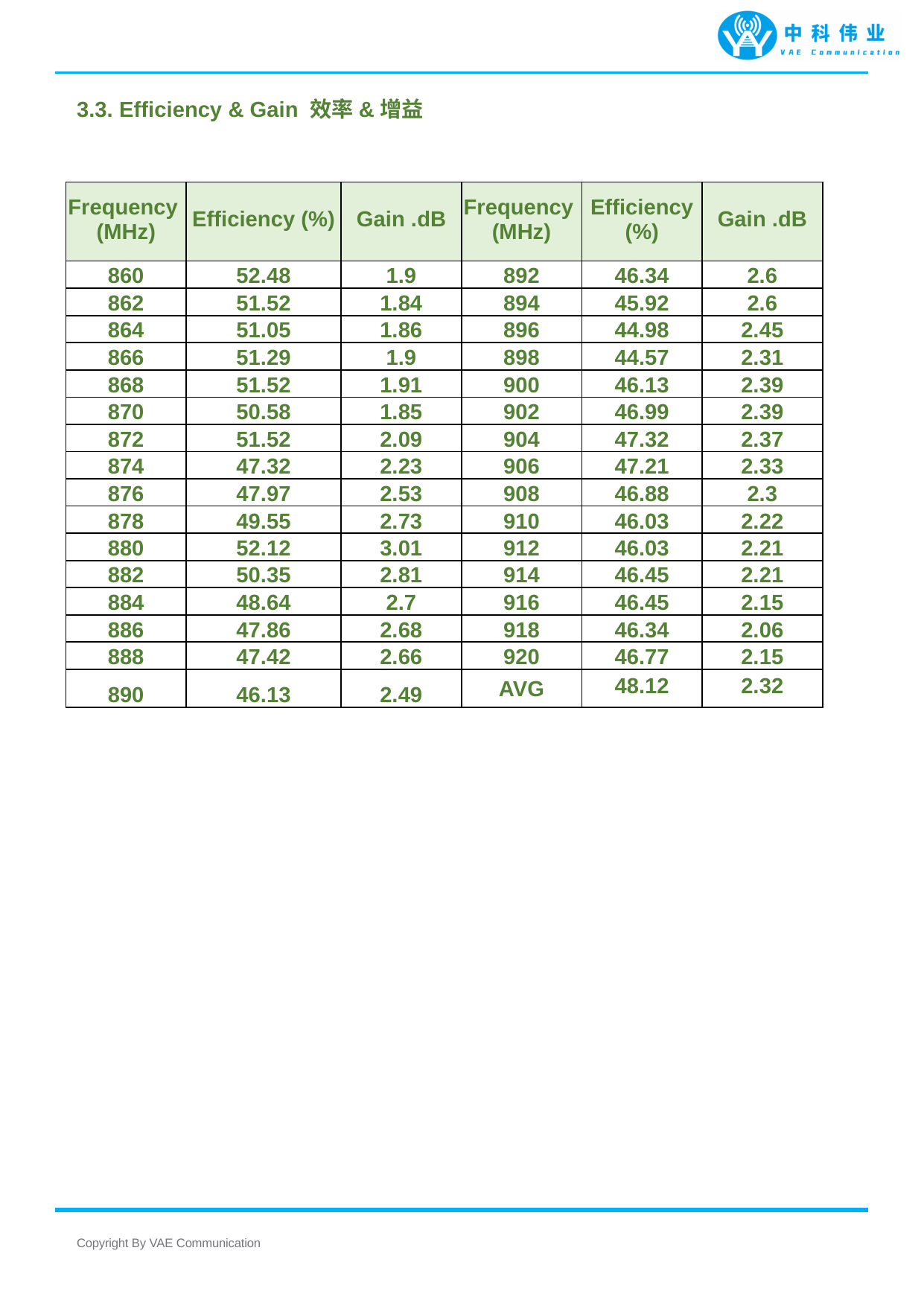

3.3. Efficiency & Gain 效率&增益
| Frequency (MHz) | Efficiency (%) | Gain .dB | Frequency (MHz) | Efficiency (%) | Gain .dB |
| --- | --- | --- | --- | --- | --- |
| 860 | 52.48 | 1.9 | 892 | 46.34 | 2.6 |
| 862 | 51.52 | 1.84 | 894 | 45.92 | 2.6 |
| 864 | 51.05 | 1.86 | 896 | 44.98 | 2.45 |
| 866 | 51.29 | 1.9 | 898 | 44.57 | 2.31 |
| 868 | 51.52 | 1.91 | 900 | 46.13 | 2.39 |
| 870 | 50.58 | 1.85 | 902 | 46.99 | 2.39 |
| 872 | 51.52 | 2.09 | 904 | 47.32 | 2.37 |
| 874 | 47.32 | 2.23 | 906 | 47.21 | 2.33 |
| 876 | 47.97 | 2.53 | 908 | 46.88 | 2.3 |
| 878 | 49.55 | 2.73 | 910 | 46.03 | 2.22 |
| 880 | 52.12 | 3.01 | 912 | 46.03 | 2.21 |
| 882 | 50.35 | 2.81 | 914 | 46.45 | 2.21 |
| 884 | 48.64 | 2.7 | 916 | 46.45 | 2.15 |
| 886 | 47.86 | 2.68 | 918 | 46.34 | 2.06 |
| 888 | 47.42 | 2.66 | 920 | 46.77 | 2.15 |
| 890 | 46.13 | 2.49 | AVG | 48.12 | 2.32 |
9
Copyright By VAE Communication